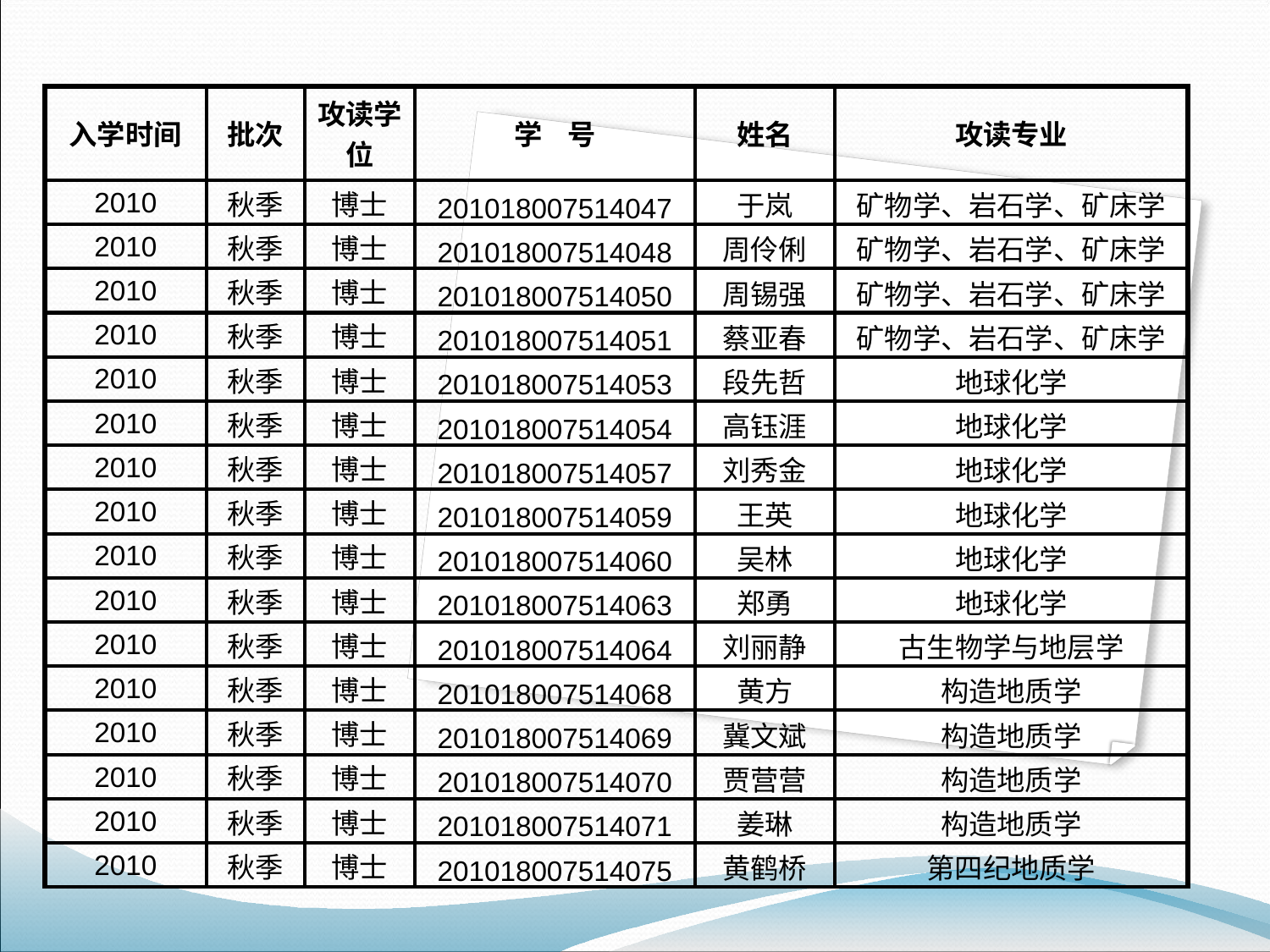

| 入学时间 | 批次 | 攻读学位 | 学 号 | 姓名 | 攻读专业 |
| --- | --- | --- | --- | --- | --- |
| 2010 | 秋季 | 博士 | 201018007514047 | 于岚 | 矿物学、岩石学、矿床学 |
| 2010 | 秋季 | 博士 | 201018007514048 | 周伶俐 | 矿物学、岩石学、矿床学 |
| 2010 | 秋季 | 博士 | 201018007514050 | 周锡强 | 矿物学、岩石学、矿床学 |
| 2010 | 秋季 | 博士 | 201018007514051 | 蔡亚春 | 矿物学、岩石学、矿床学 |
| 2010 | 秋季 | 博士 | 201018007514053 | 段先哲 | 地球化学 |
| 2010 | 秋季 | 博士 | 201018007514054 | 高钰涯 | 地球化学 |
| 2010 | 秋季 | 博士 | 201018007514057 | 刘秀金 | 地球化学 |
| 2010 | 秋季 | 博士 | 201018007514059 | 王英 | 地球化学 |
| 2010 | 秋季 | 博士 | 201018007514060 | 吴林 | 地球化学 |
| 2010 | 秋季 | 博士 | 201018007514063 | 郑勇 | 地球化学 |
| 2010 | 秋季 | 博士 | 201018007514064 | 刘丽静 | 古生物学与地层学 |
| 2010 | 秋季 | 博士 | 201018007514068 | 黄方 | 构造地质学 |
| 2010 | 秋季 | 博士 | 201018007514069 | 冀文斌 | 构造地质学 |
| 2010 | 秋季 | 博士 | 201018007514070 | 贾营营 | 构造地质学 |
| 2010 | 秋季 | 博士 | 201018007514071 | 姜琳 | 构造地质学 |
| 2010 | 秋季 | 博士 | 201018007514075 | 黄鹤桥 | 第四纪地质学 |